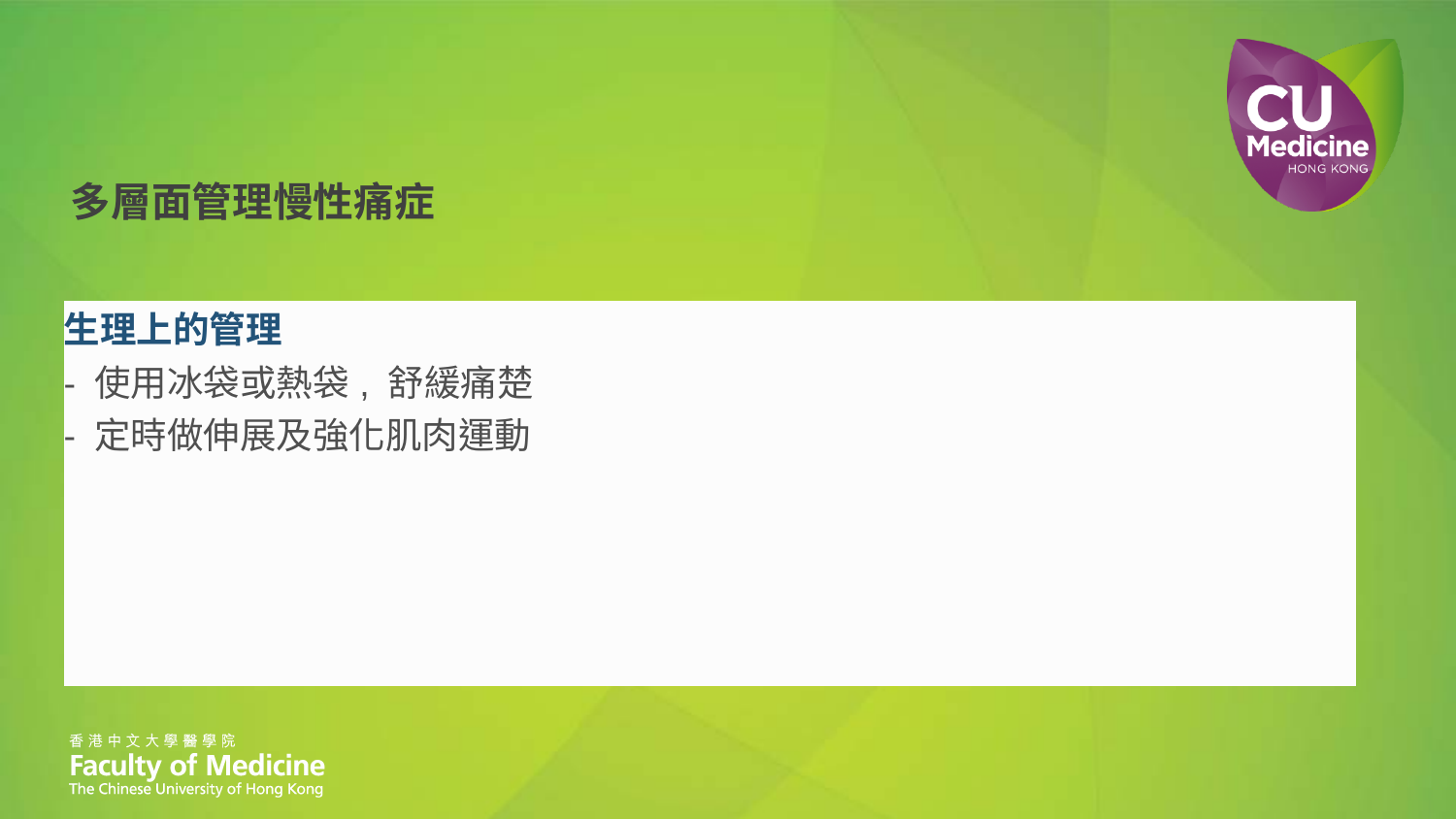

多層面管理慢性痛症
#
| 生理上的管理 - 使用冰袋或熱袋, 舒緩痛楚 - 定時做伸展及強化肌肉運動 |
| --- |
|  |
|  |